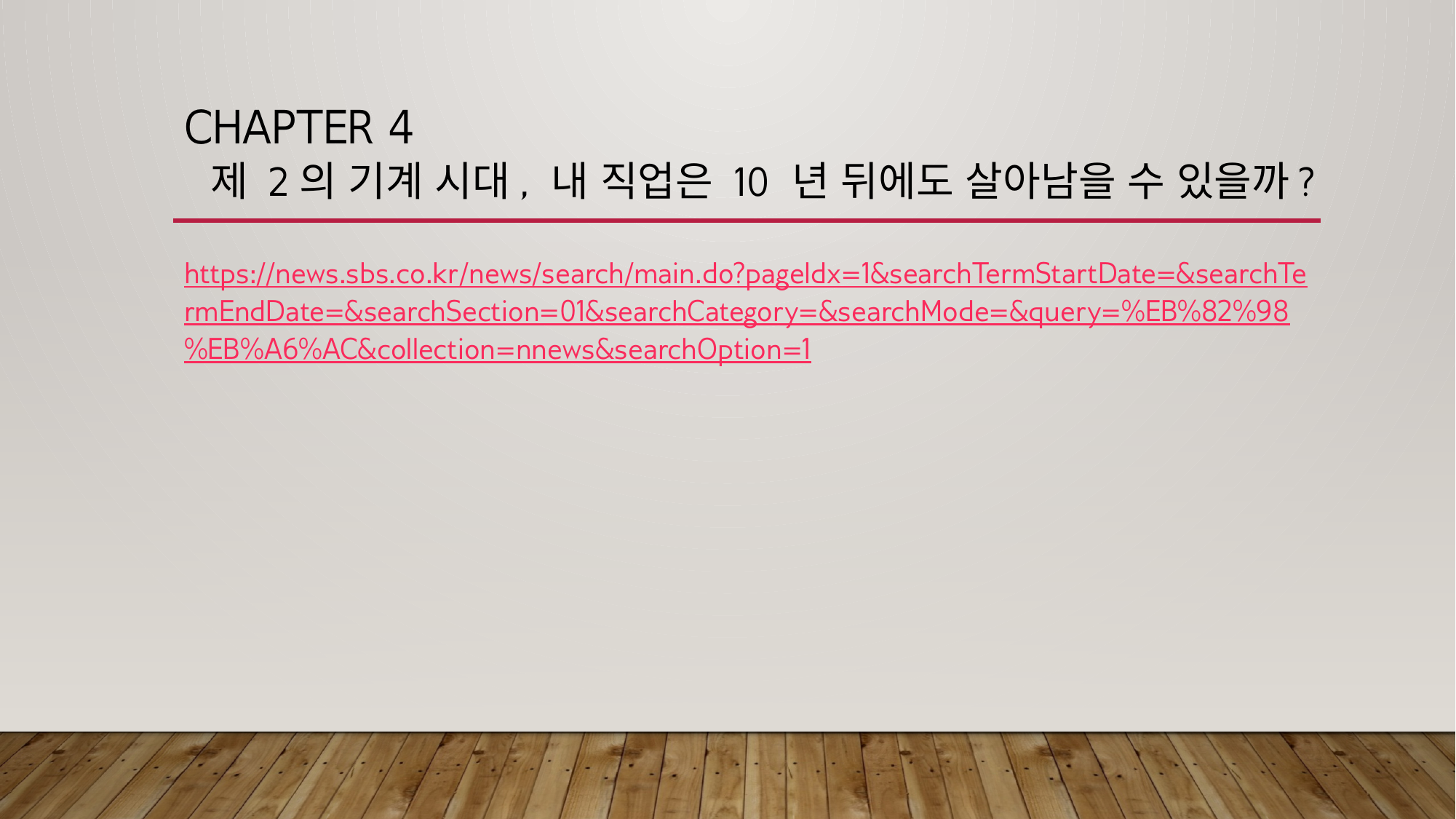

# Chapter 4 제 2의 기계 시대, 내 직업은 10 년 뒤에도 살아남을 수 있을까?
https://news.sbs.co.kr/news/search/main.do?pageIdx=1&searchTermStartDate=&searchTermEndDate=&searchSection=01&searchCategory=&searchMode=&query=%EB%82%98%EB%A6%AC&collection=nnews&searchOption=1